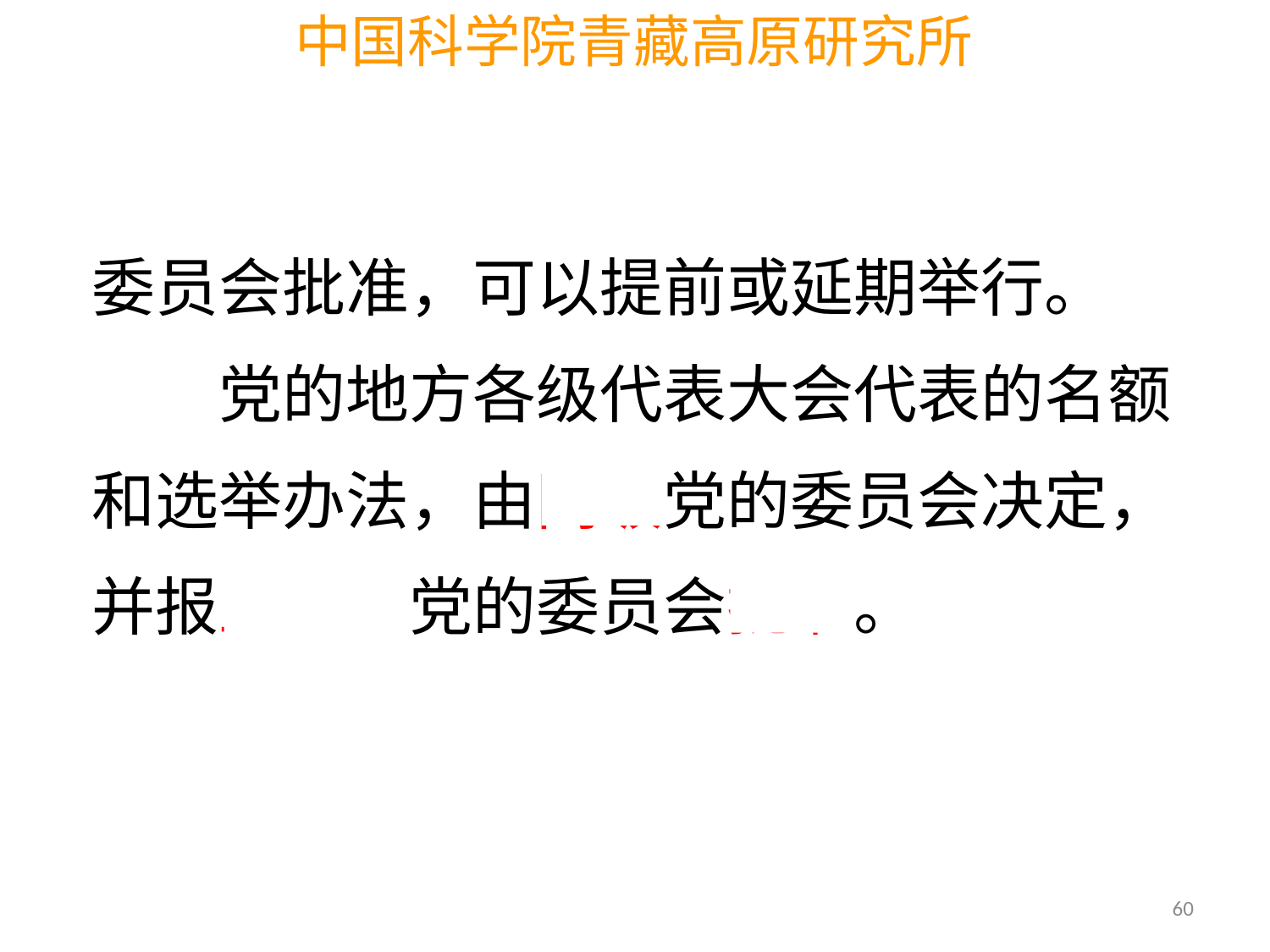

# 委员会批准，可以提前或延期举行。 　　党的地方各级代表大会代表的名额和选举办法，由同级党的委员会决定，并报上一级党的委员会批准。

60